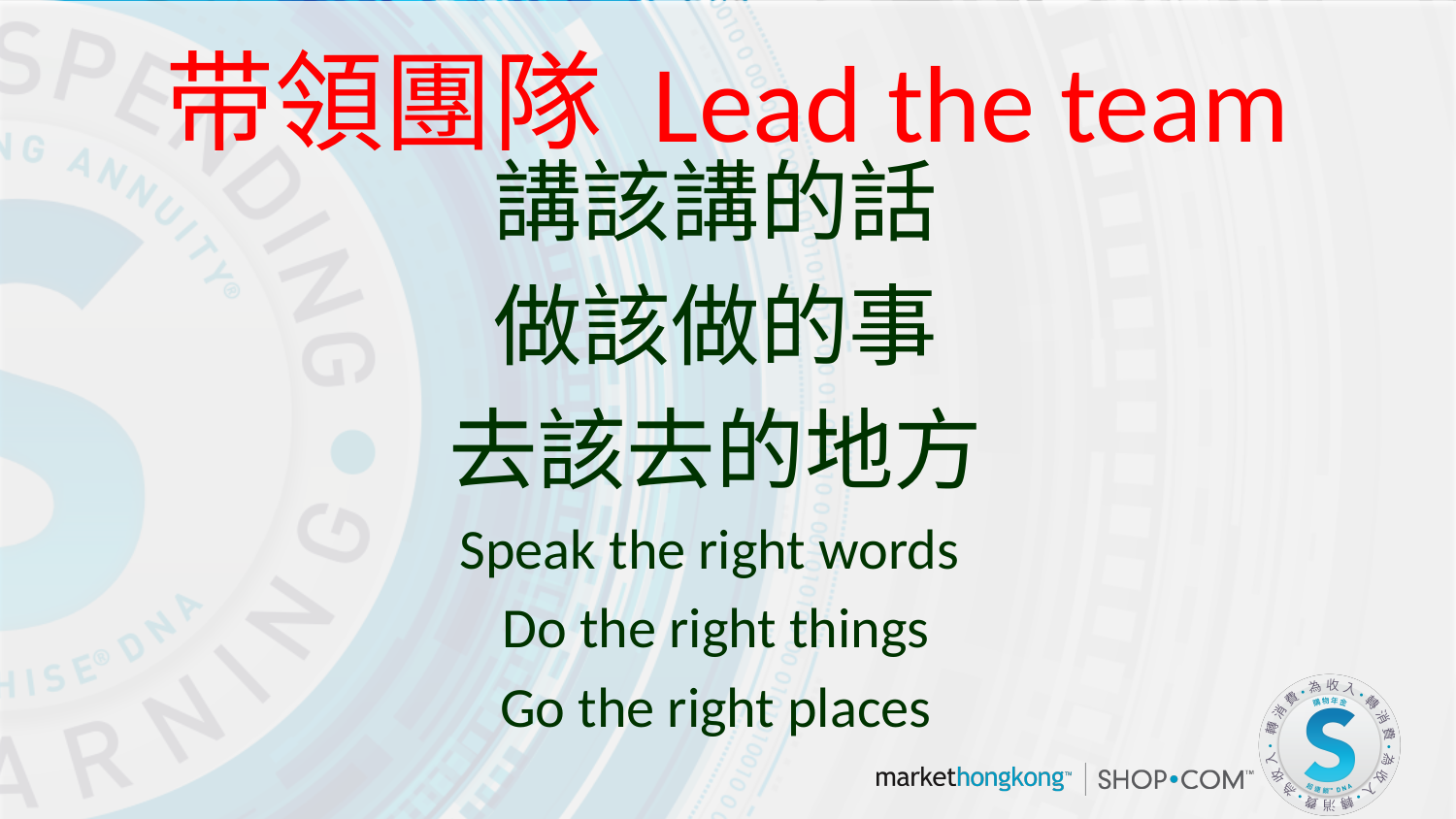

# 带領團隊 Lead the team
講該講的話
做該做的事
去該去的地方
Speak the right words
Do the right things
Go the right places